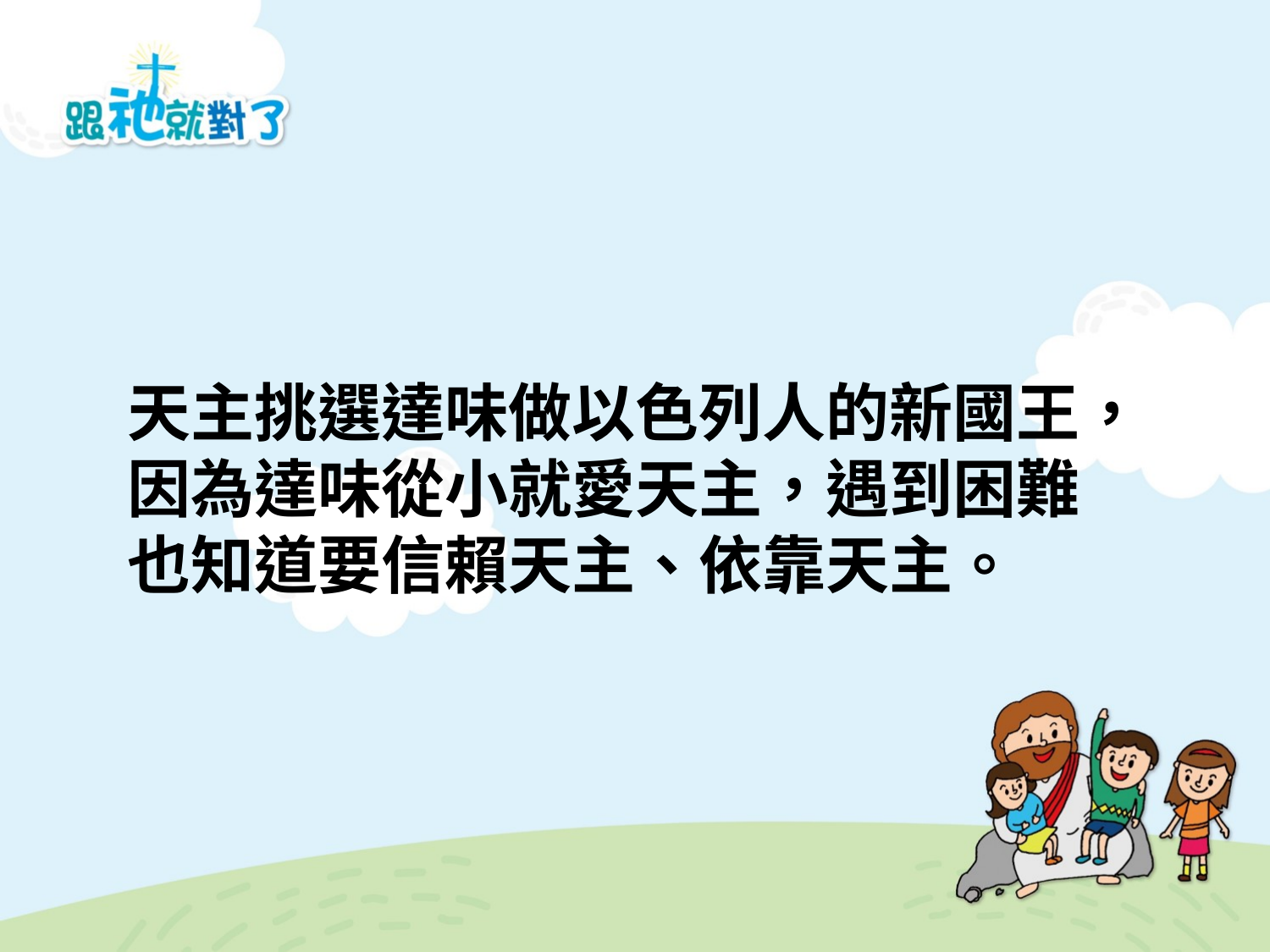

天主挑選達味做以色列人的新國王，因為達味從小就愛天主，遇到困難也知道要信賴天主、依靠天主。